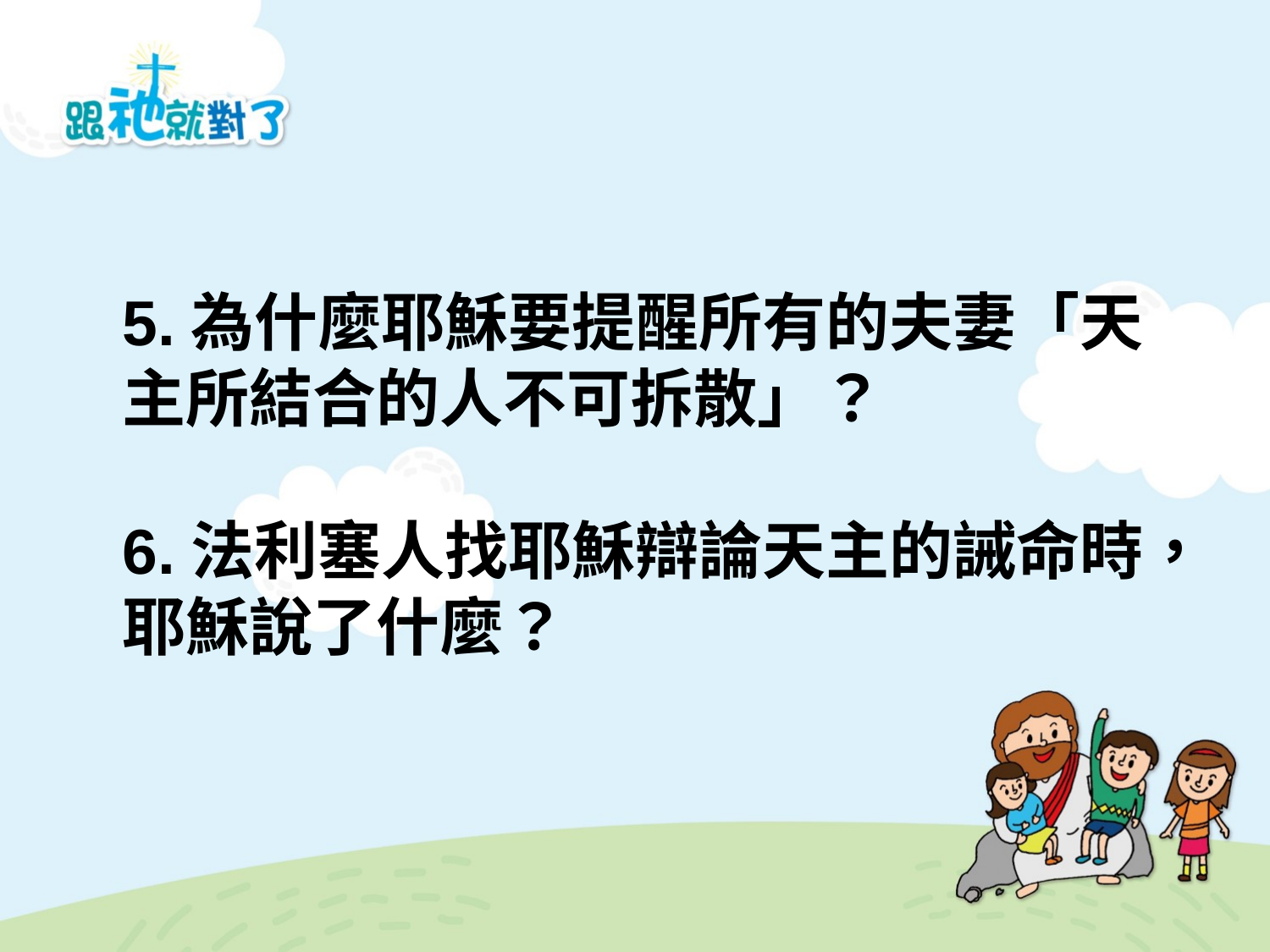

5.為什麼耶穌要提醒所有的夫妻「天主所結合的人不可拆散」？

6.法利塞人找耶穌辯論天主的誡命時，耶穌說了什麼？